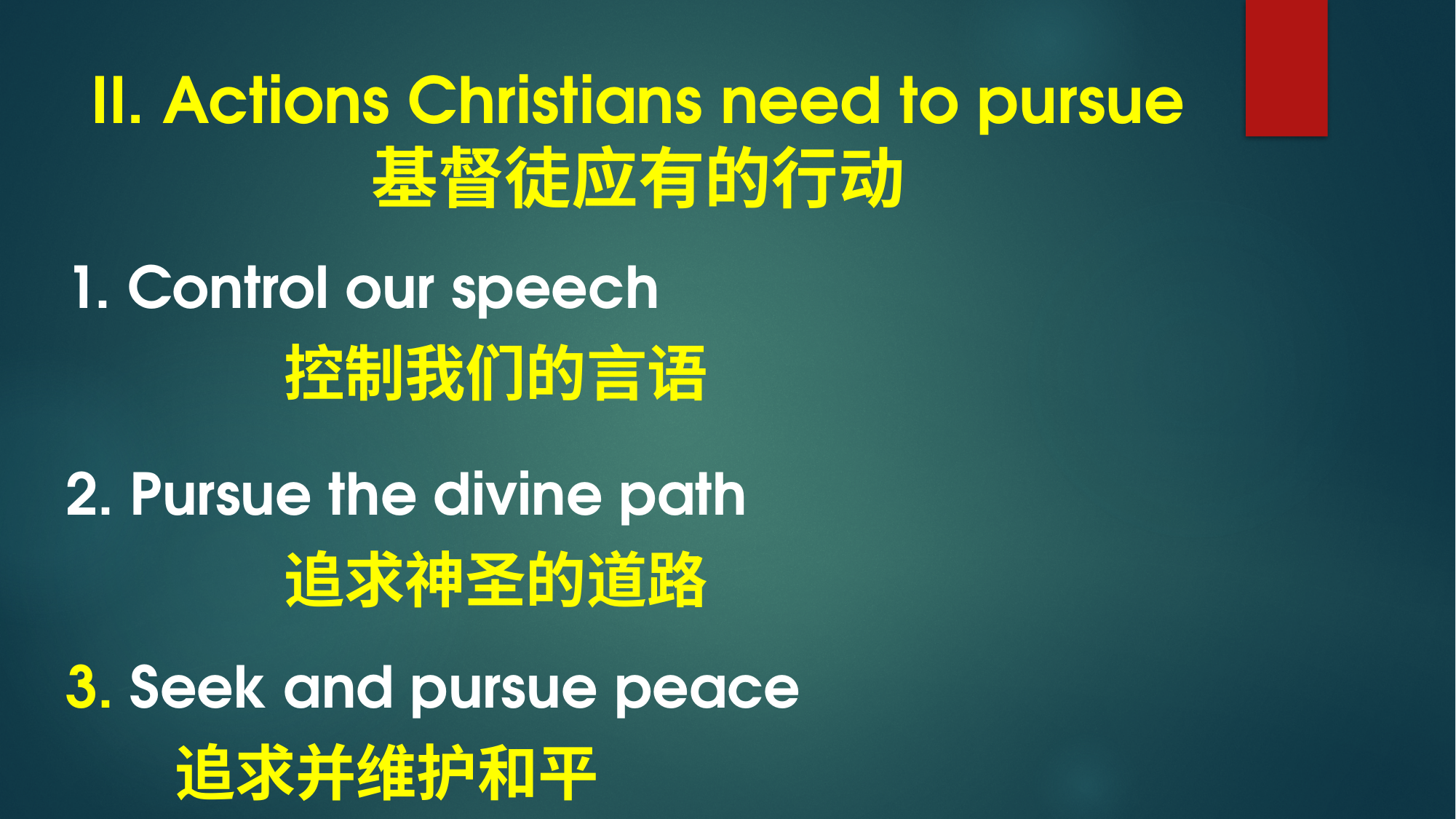

# II. Actions Christians need to pursue 基督徒应有的行动
1. Control our speech
		控制我们的言语

2. Pursue the divine path
		追求神圣的道路

3. Seek and pursue peace
追求并维护和平